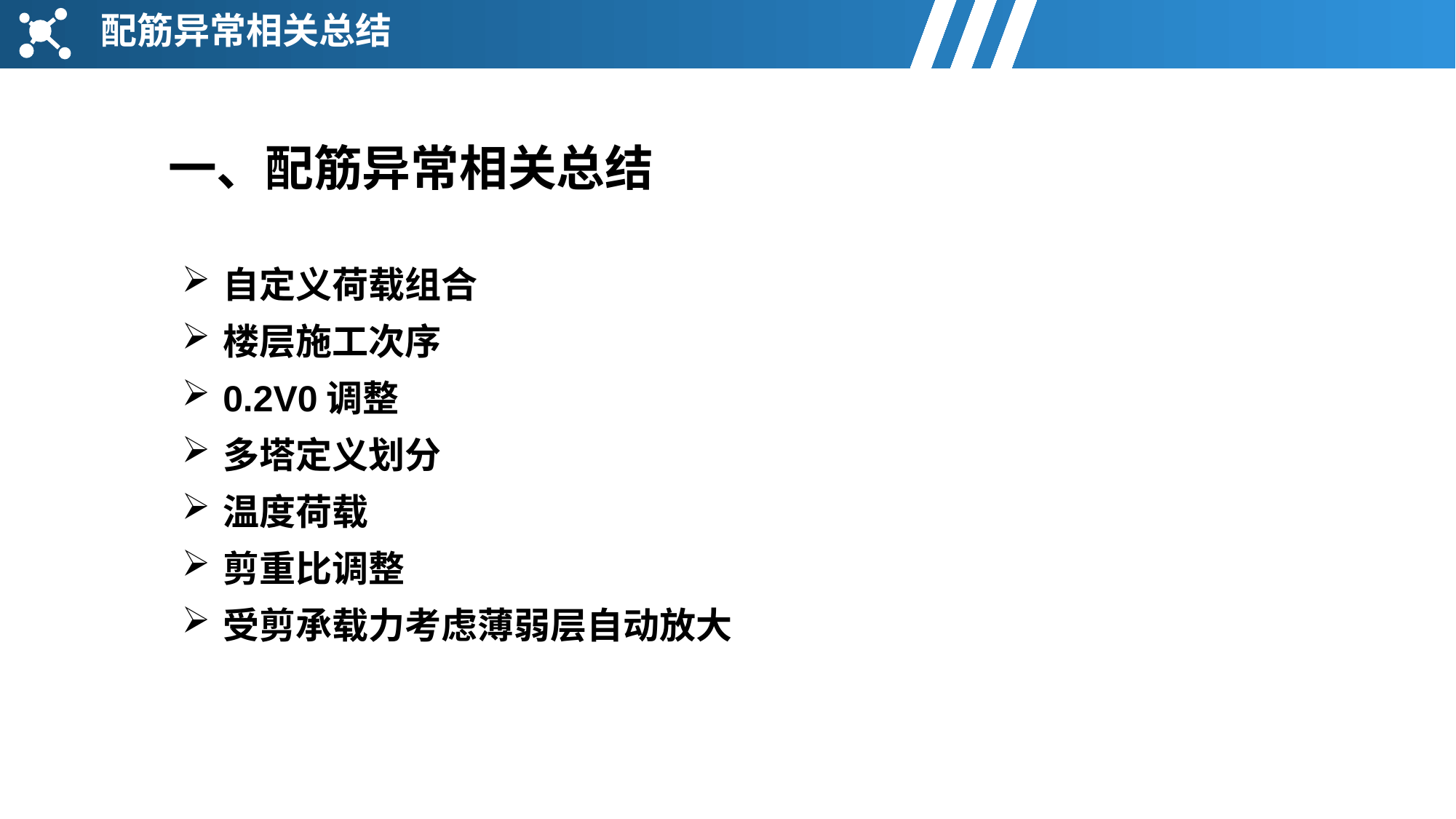

配筋异常相关总结

一、配筋异常相关总结
自定义荷载组合
楼层施工次序
0.2V0调整
多塔定义划分
温度荷载
剪重比调整
受剪承载力考虑薄弱层自动放大